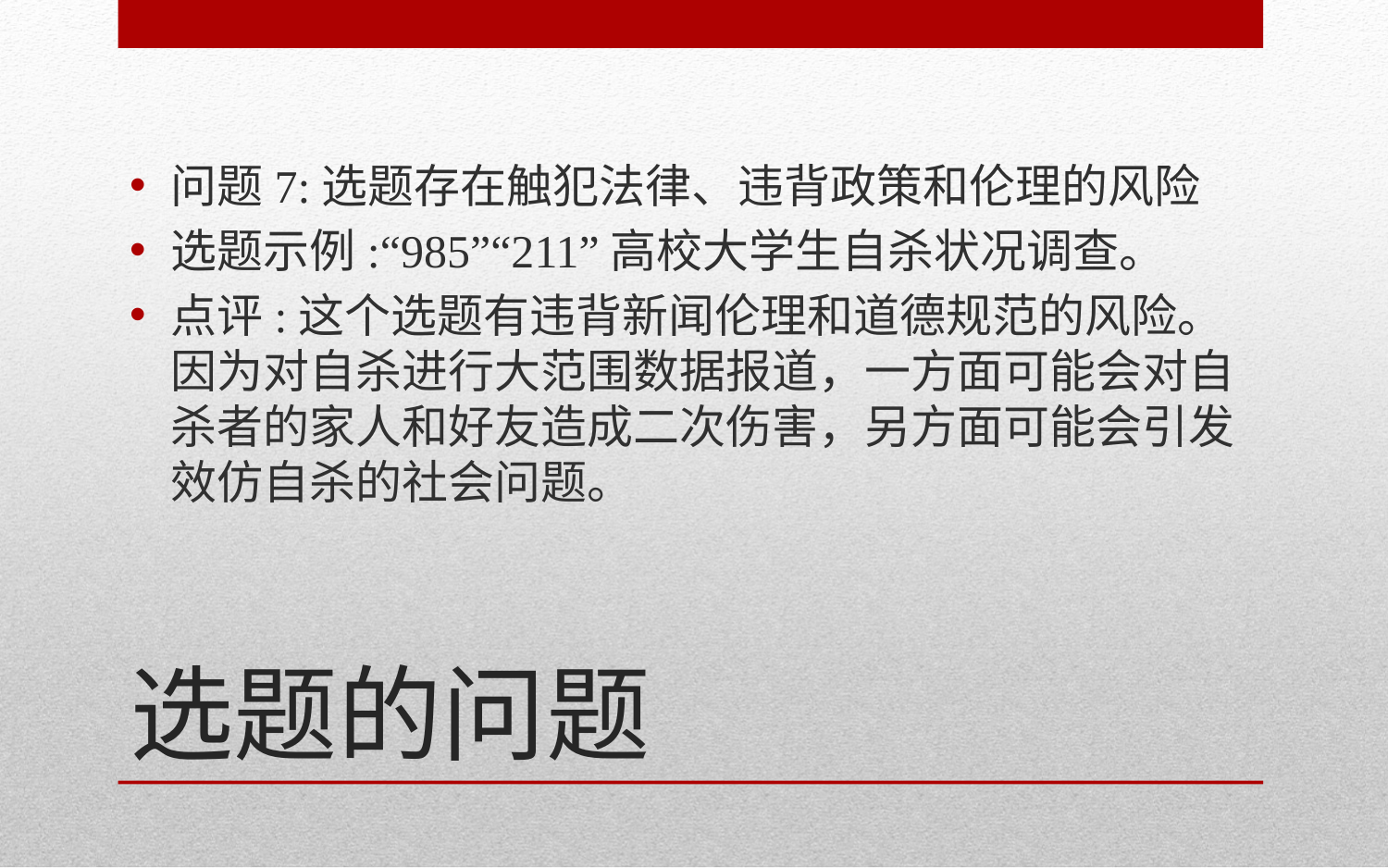

问题7:选题存在触犯法律、违背政策和伦理的风险
选题示例:“985”“211”高校大学生自杀状况调查。
点评:这个选题有违背新闻伦理和道德规范的风险。因为对自杀进行大范围数据报道，一方面可能会对自杀者的家人和好友造成二次伤害，另方面可能会引发效仿自杀的社会问题。
# 选题的问题